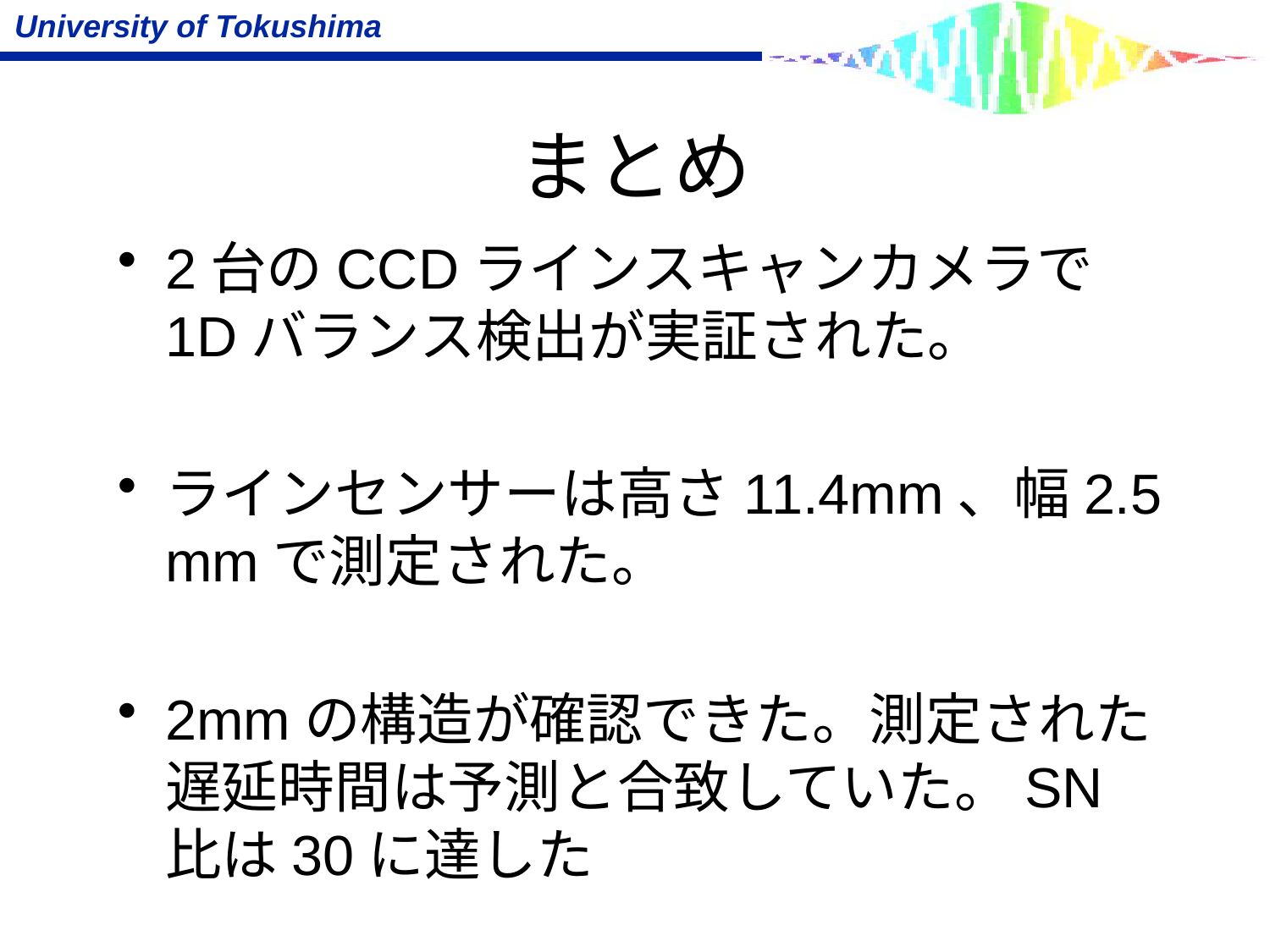

# まとめ
2台のCCDラインスキャンカメラで1Dバランス検出が実証された。

ラインセンサーは高さ11.4mm、幅2.5 mmで測定された。

2mmの構造が確認できた。測定された遅延時間は予測と合致していた。SN比は30に達した